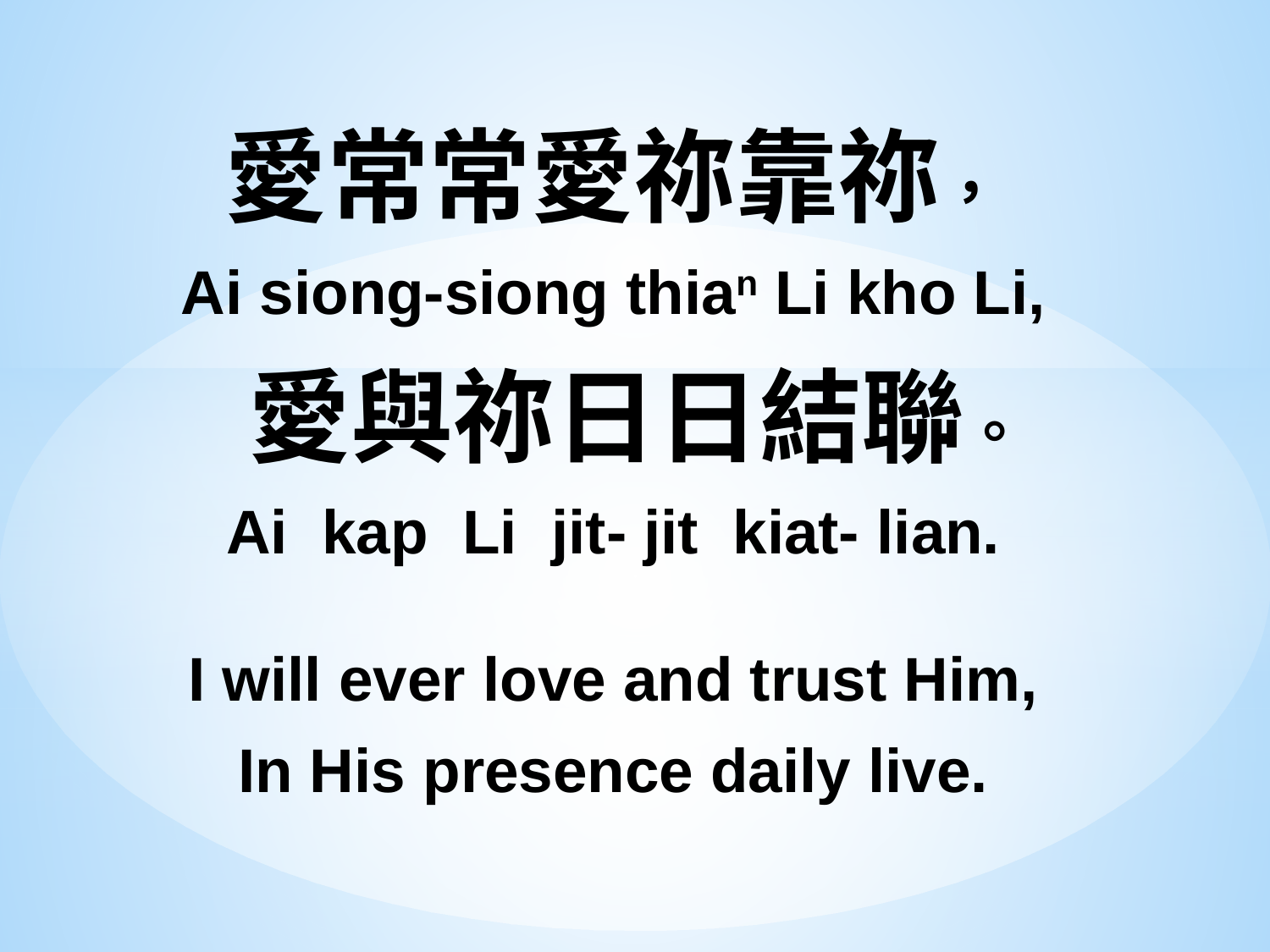

愛常常愛祢靠祢，
Ai siong-siong thian Li kho Li,
 愛與祢日日結聯。
Ai  kap  Li  jit- jit  kiat- lian.

I will ever love and trust Him,
In His presence daily live.